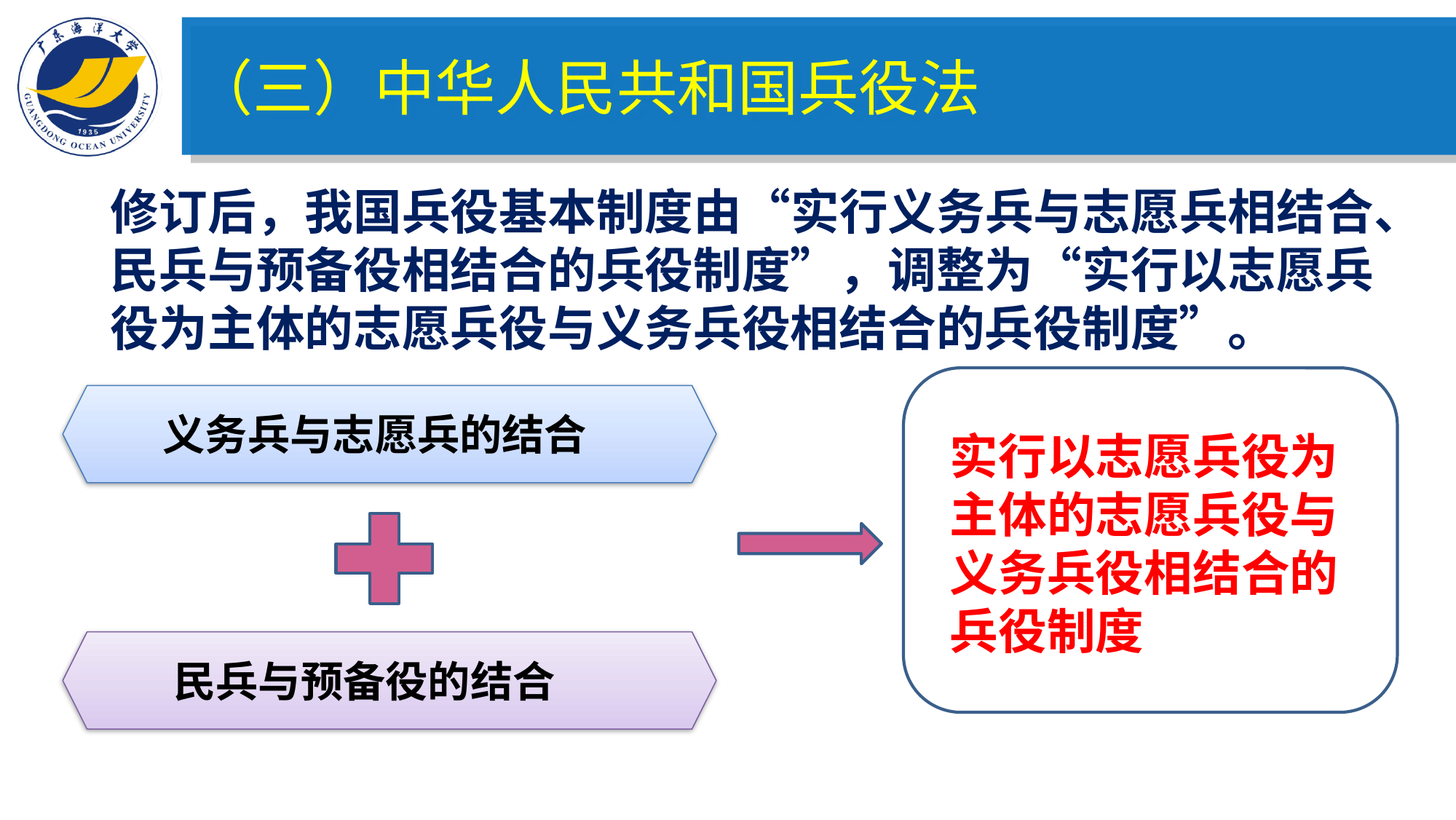

（三）中华人民共和国兵役法
修订后，我国兵役基本制度由“实行义务兵与志愿兵相结合、民兵与预备役相结合的兵役制度”，调整为“实行以志愿兵役为主体的志愿兵役与义务兵役相结合的兵役制度”。

义务兵与志愿兵的结合

民兵与预备役的结合
实行以志愿兵役为主体的志愿兵役与义务兵役相结合的兵役制度